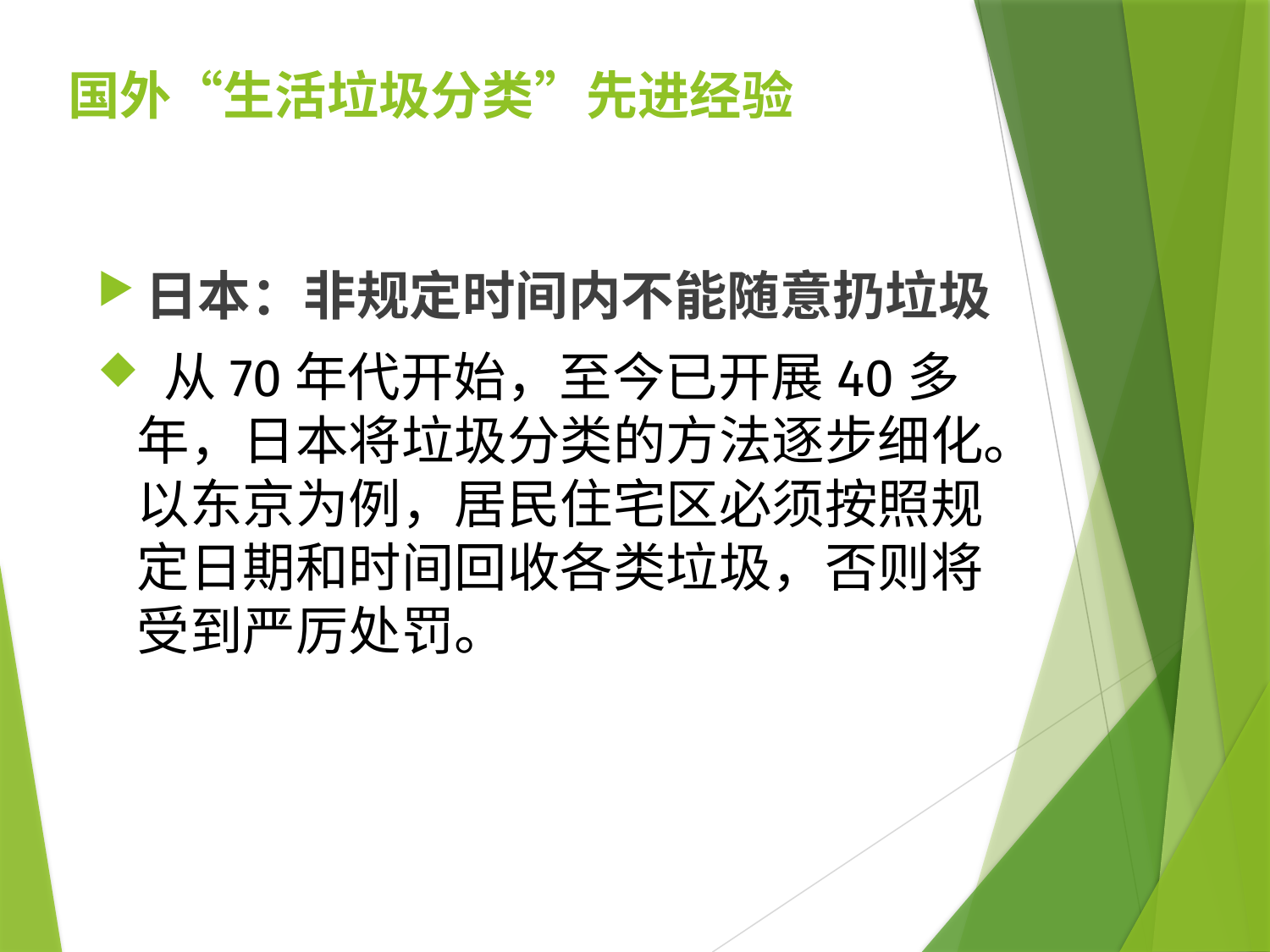

# 国外“生活垃圾分类”先进经验
日本：非规定时间内不能随意扔垃圾
 从70年代开始，至今已开展40多年，日本将垃圾分类的方法逐步细化。以东京为例，居民住宅区必须按照规定日期和时间回收各类垃圾，否则将受到严厉处罚。